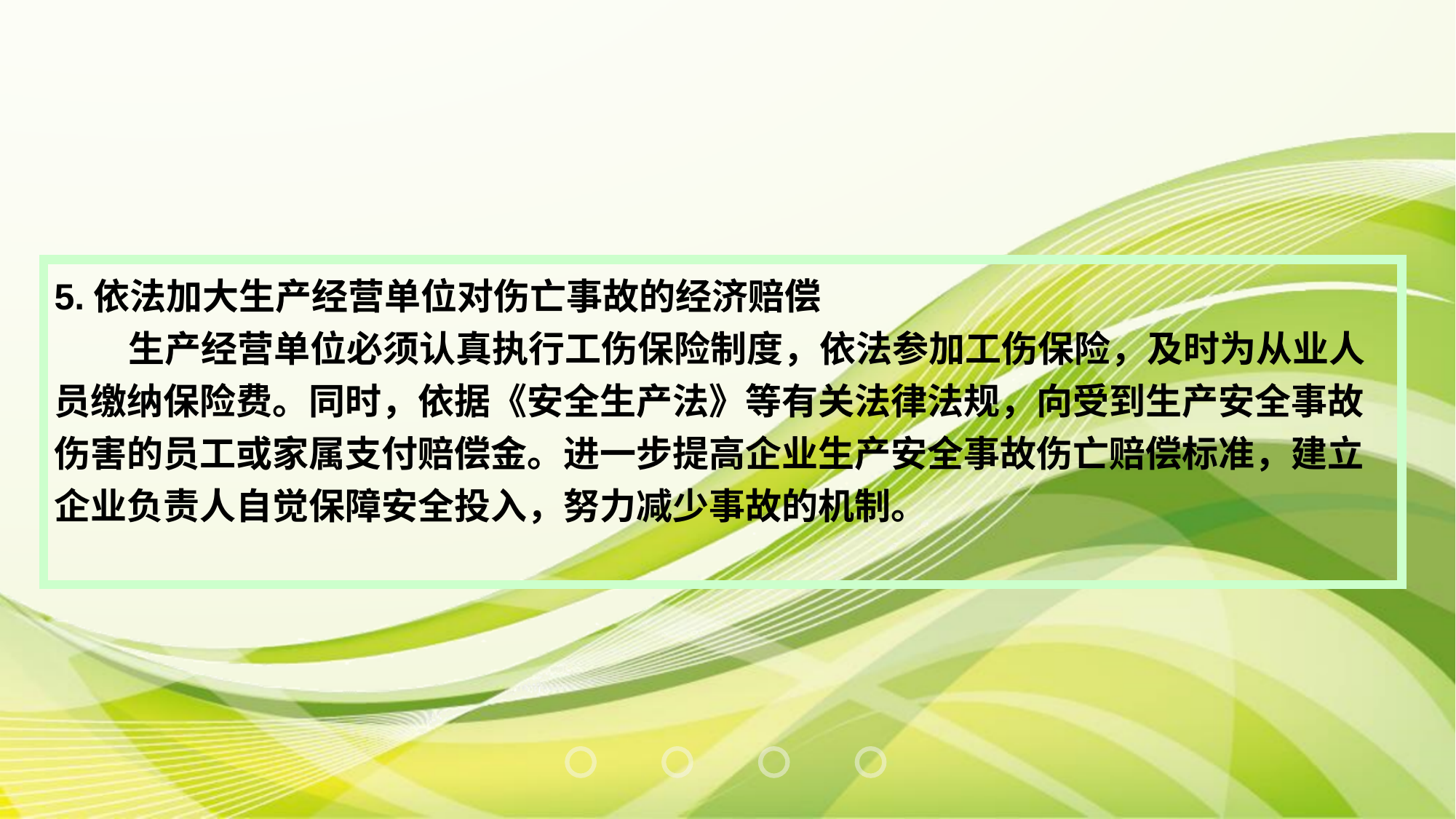

5.依法加大生产经营单位对伤亡事故的经济赔偿
        生产经营单位必须认真执行工伤保险制度，依法参加工伤保险，及时为从业人员缴纳保险费。同时，依据《安全生产法》等有关法律法规，向受到生产安全事故伤害的员工或家属支付赔偿金。进一步提高企业生产安全事故伤亡赔偿标准，建立企业负责人自觉保障安全投入，努力减少事故的机制。